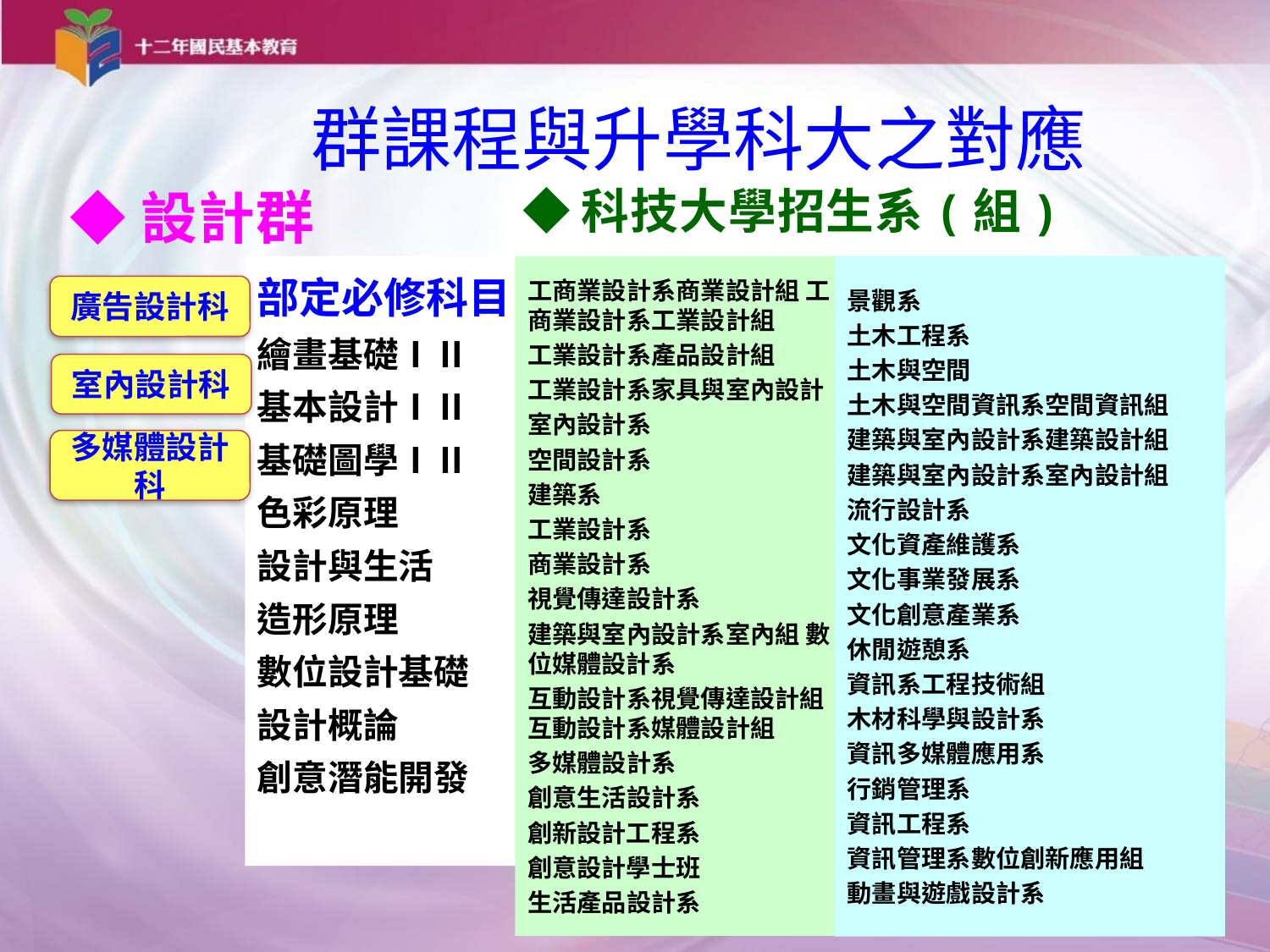

群課程與升學科大之對應
◆設計群
◆科技大學招生系(組)
部定必修科目
繪畫基礎ⅠⅡ
基本設計ⅠⅡ
基礎圖學ⅠⅡ
色彩原理
設計與生活
造形原理
數位設計基礎
設計概論
創意潛能開發

工商業設計系商業設計組 工商業設計系工業設計組
工業設計系產品設計組
工業設計系家具與室內設計
室內設計系
空間設計系
建築系
工業設計系
商業設計系
視覺傳達設計系
建築與室內設計系室內組 數位媒體設計系
互動設計系視覺傳達設計組 互動設計系媒體設計組
多媒體設計系
創意生活設計系
創新設計工程系
創意設計學士班
生活產品設計系
景觀系
土木工程系
土木與空間
土木與空間資訊系空間資訊組
建築與室內設計系建築設計組
建築與室內設計系室內設計組
流行設計系
文化資產維護系
文化事業發展系
文化創意產業系
休閒遊憩系
資訊系工程技術組
木材科學與設計系
資訊多媒體應用系
行銷管理系
資訊工程系
資訊管理系數位創新應用組
動畫與遊戲設計系
廣告設計科
室內設計科
多媒體設計科